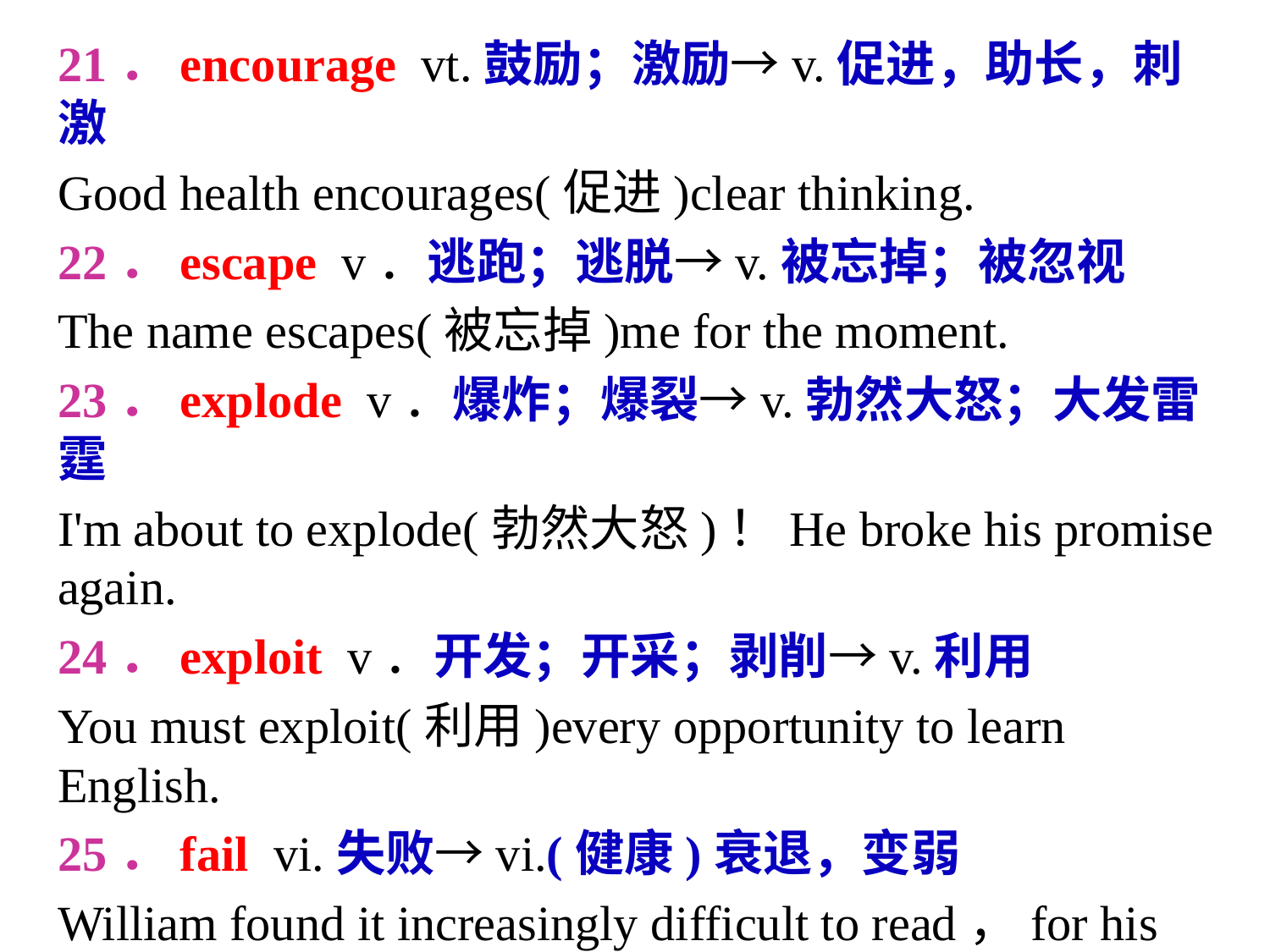

21．encourage  vt.鼓励；激励→v.促进，助长，刺激
Good health encourages(促进)clear thinking.
22．escape  v．逃跑；逃脱→v.被忘掉；被忽视
The name escapes(被忘掉)me for the moment.
23．explode  v．爆炸；爆裂→v.勃然大怒；大发雷霆
I'm about to explode(勃然大怒)！He broke his promise again.
24．exploit  v．开发；开采；剥削→v.利用
You must exploit(利用)every opportunity to learn English.
25．fail  vi.失败→vi.(健康)衰退，变弱
William found it increasingly difficult to read，for his eyesight was beginning to fail(变弱)．